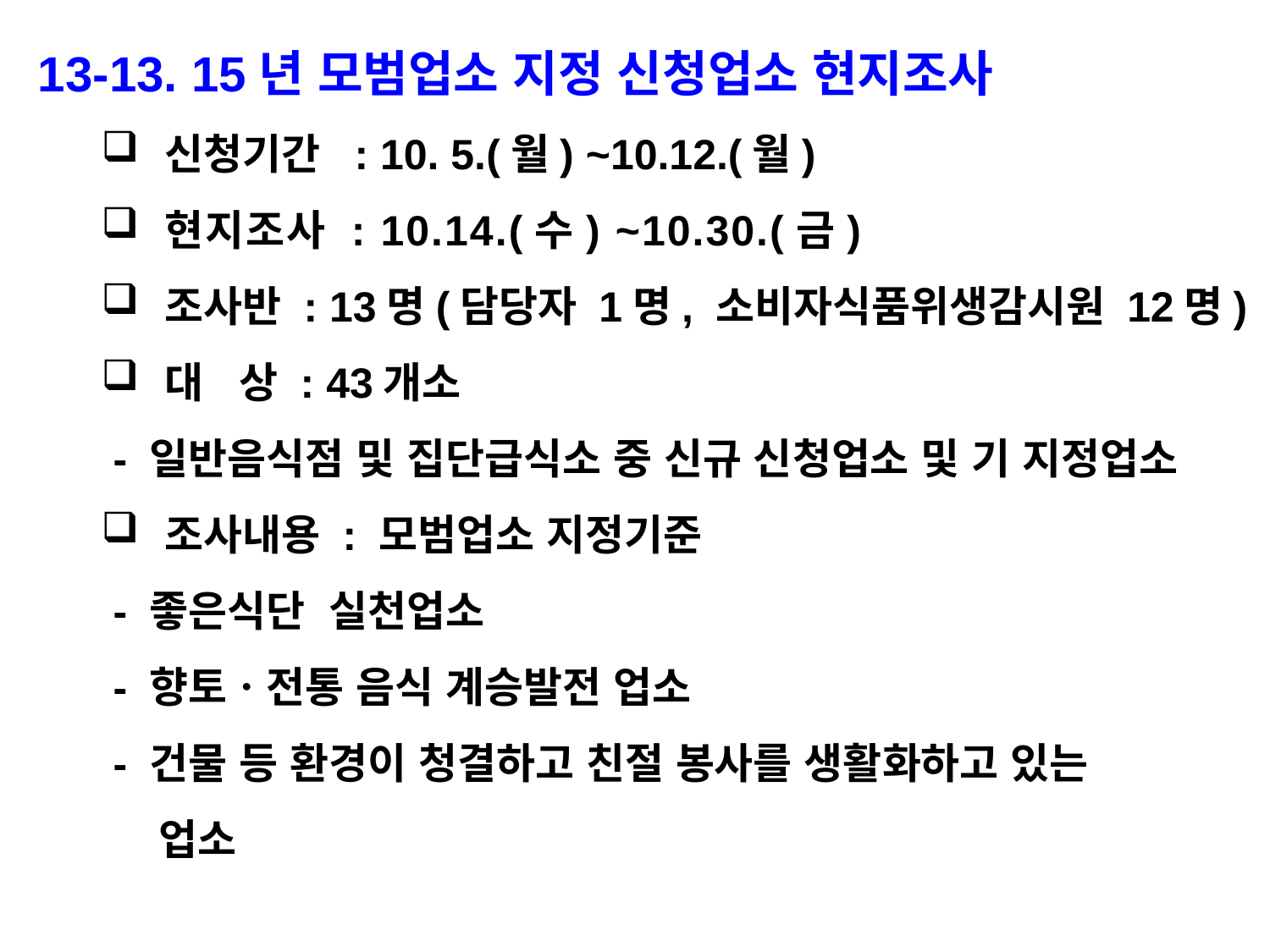

13-13. 15년 모범업소 지정 신청업소 현지조사
신청기간  : 10. 5.(월) ~10.12.(월)
현지조사 : 10.14.(수) ~10.30.(금)
조사반 : 13명(담당자 1명, 소비자식품위생감시원 12명)
대   상 : 43개소
 - 일반음식점 및 집단급식소 중 신규 신청업소 및 기 지정업소
조사내용 : 모범업소 지정기준
 - 좋은식단  실천업소
 - 향토ㆍ전통 음식 계승발전 업소
 - 건물 등 환경이 청결하고 친절 봉사를 생활화하고 있는
    업소